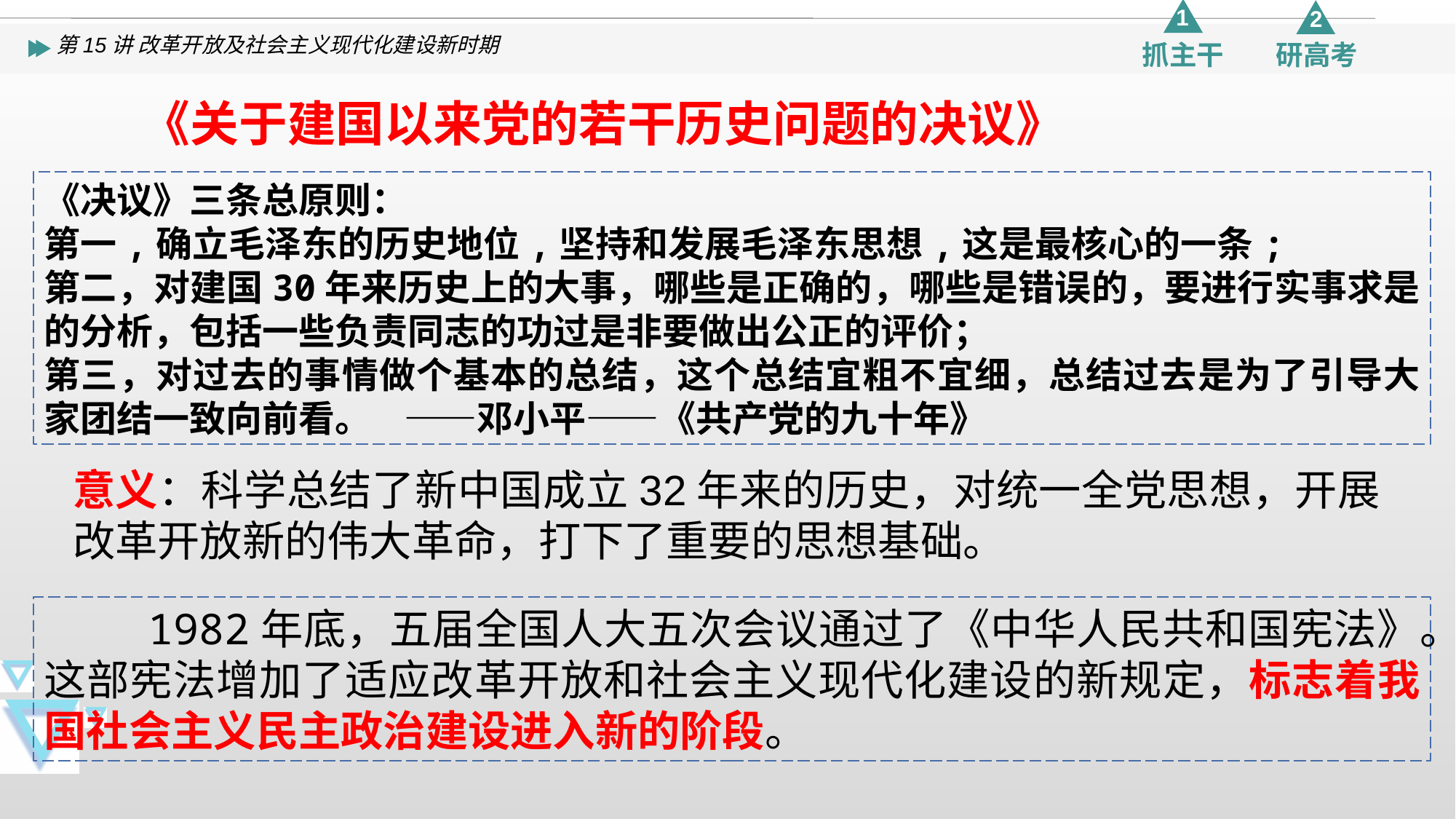

《关于建国以来党的若干历史问题的决议》
《决议》三条总原则：
第一,确立毛泽东的历史地位,坚持和发展毛泽东思想,这是最核心的一条;
第二，对建国30年来历史上的大事，哪些是正确的，哪些是错误的，要进行实事求是的分析，包括一些负责同志的功过是非要做出公正的评价；
第三，对过去的事情做个基本的总结，这个总结宜粗不宜细，总结过去是为了引导大家团结一致向前看。    ——邓小平——《共产党的九十年》
意义：科学总结了新中国成立32年来的历史，对统一全党思想，开展改革开放新的伟大革命，打下了重要的思想基础。
    1982年底，五届全国人大五次会议通过了《中华人民共和国宪法》。这部宪法增加了适应改革开放和社会主义现代化建设的新规定，标志着我国社会主义民主政治建设进入新的阶段。